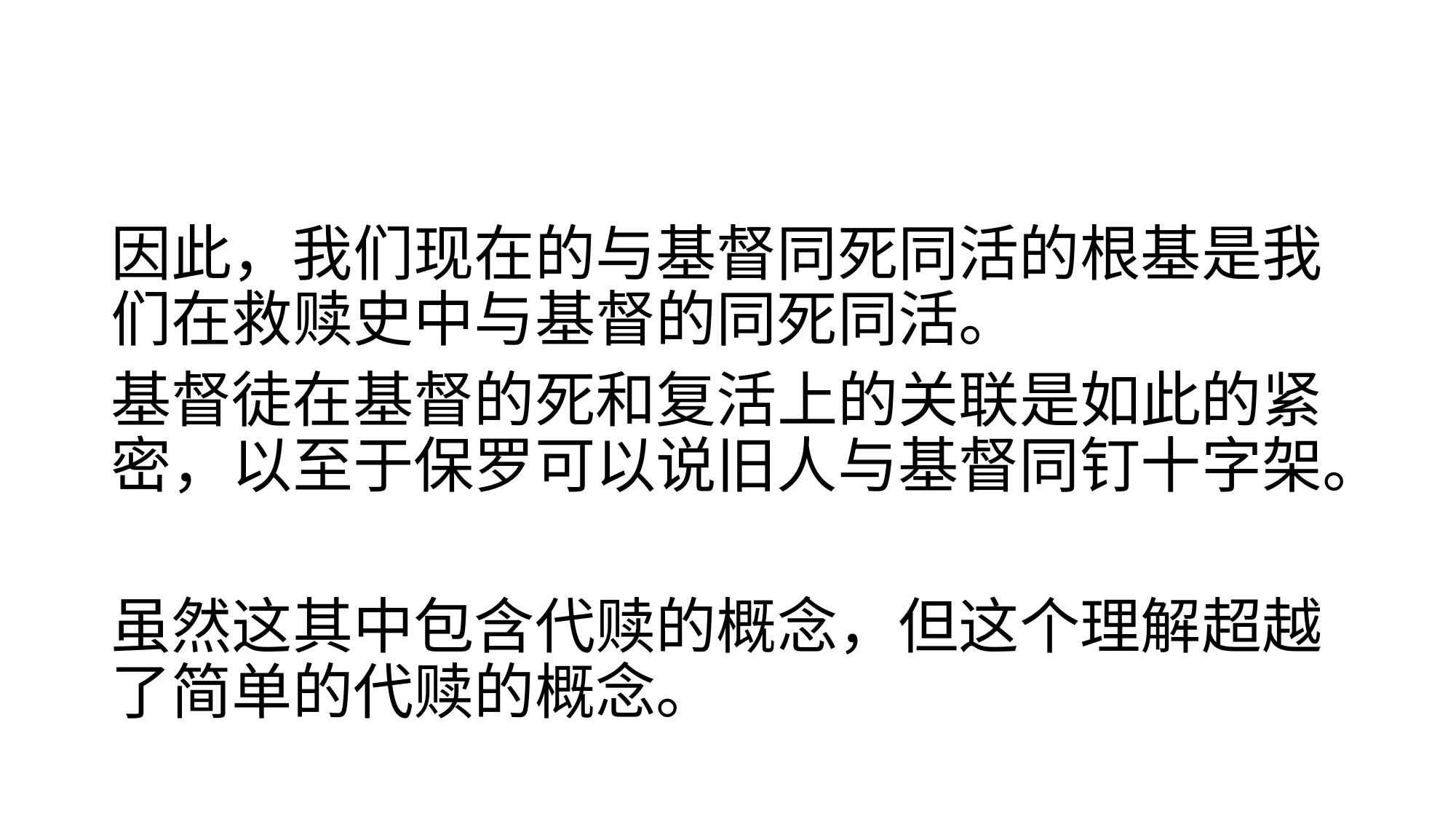

#
因此，我们现在的与基督同死同活的根基是我们在救赎史中与基督的同死同活。
基督徒在基督的死和复活上的关联是如此的紧密，以至于保罗可以说旧人与基督同钉十字架。

虽然这其中包含代赎的概念，但这个理解超越了简单的代赎的概念。